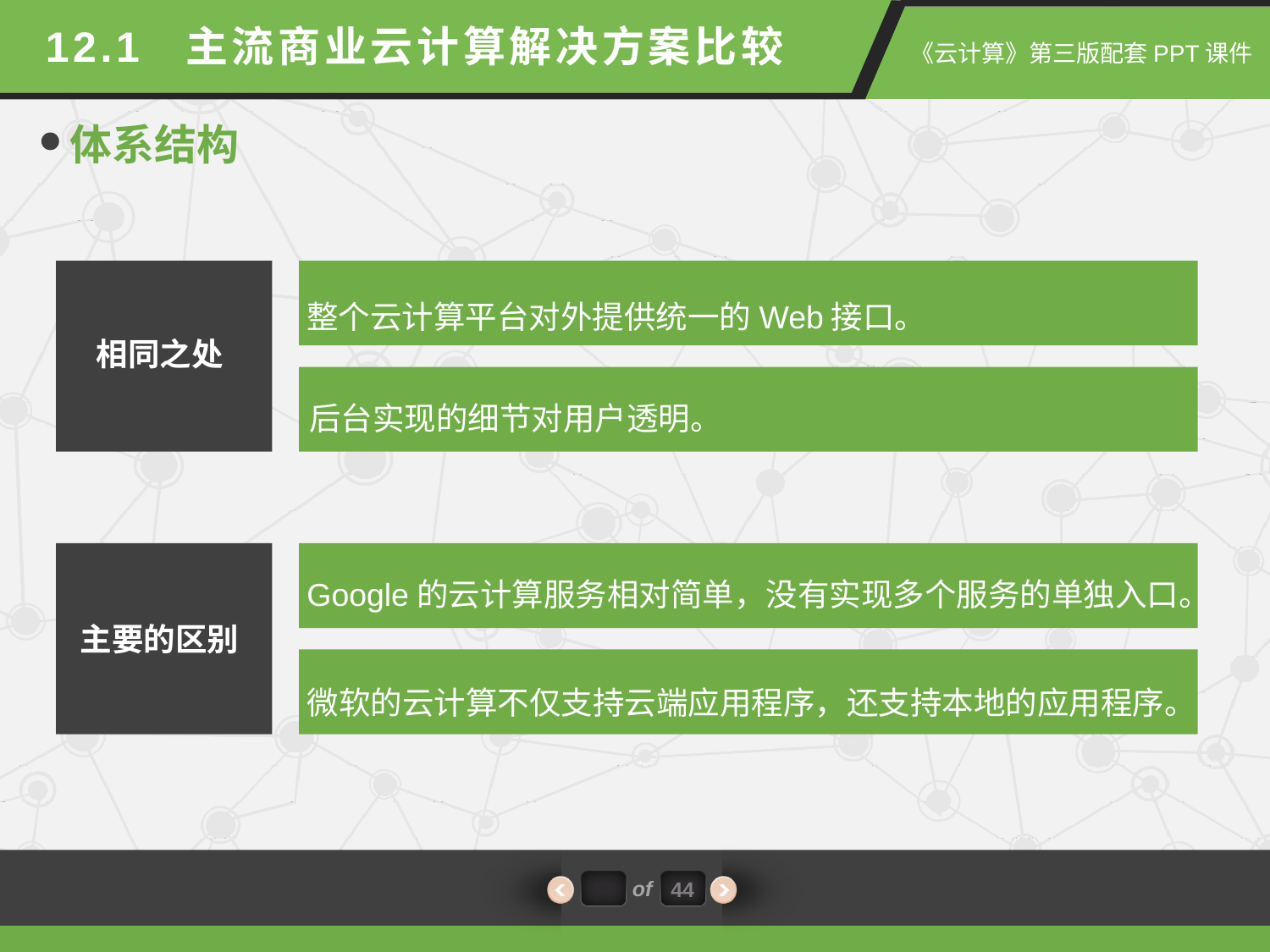

12.1  主流商业云计算解决方案比较
体系结构

整个云计算平台对外提供统一的Web接口。
相同之处

后台实现的细节对用户透明。

Google的云计算服务相对简单，没有实现多个服务的单独入口。
主要的区别

微软的云计算不仅支持云端应用程序，还支持本地的应用程序。
13